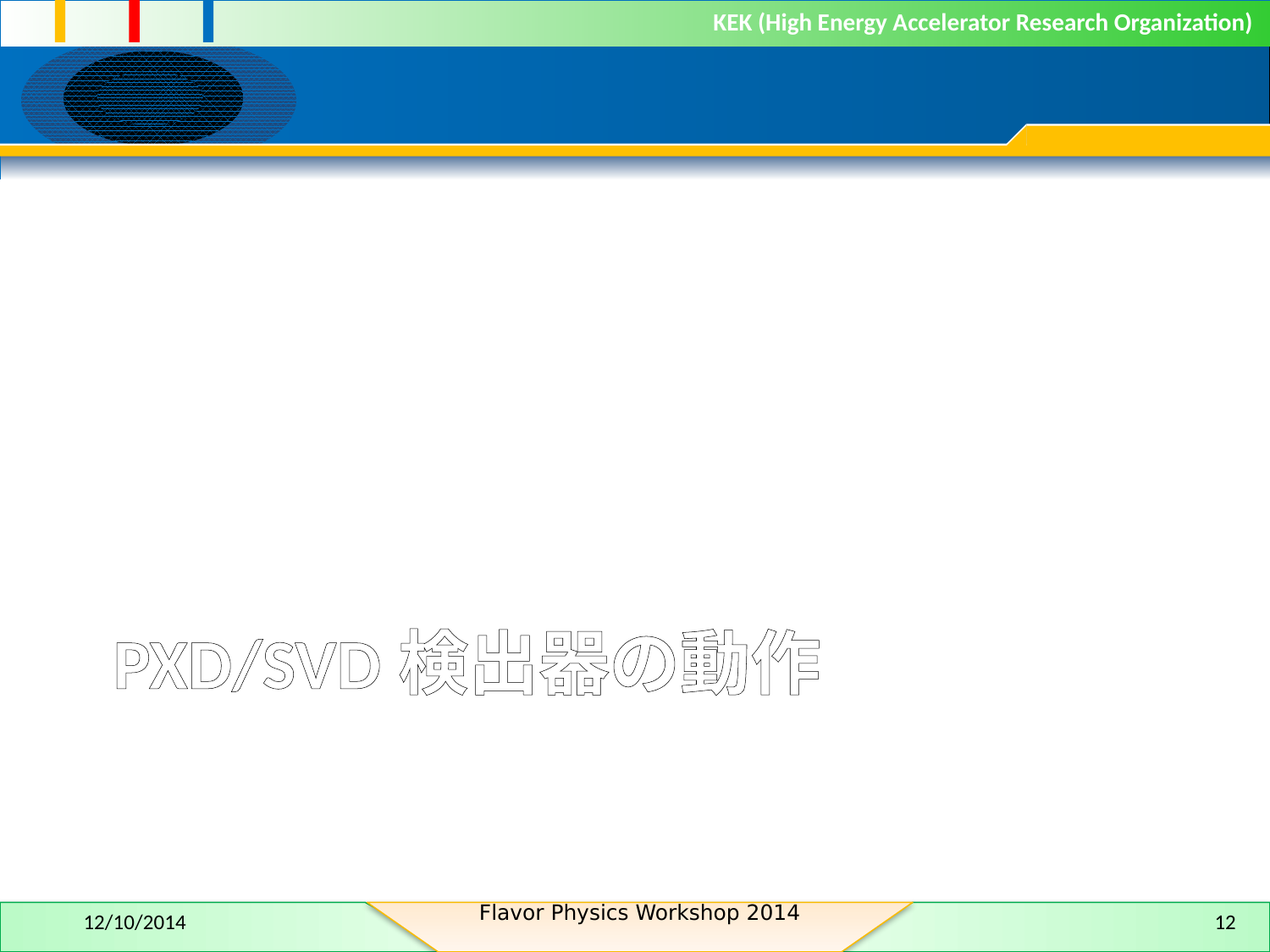

# PXD/SVD検出器の動作
Flavor Physics Workshop 2014
12/10/2014
12